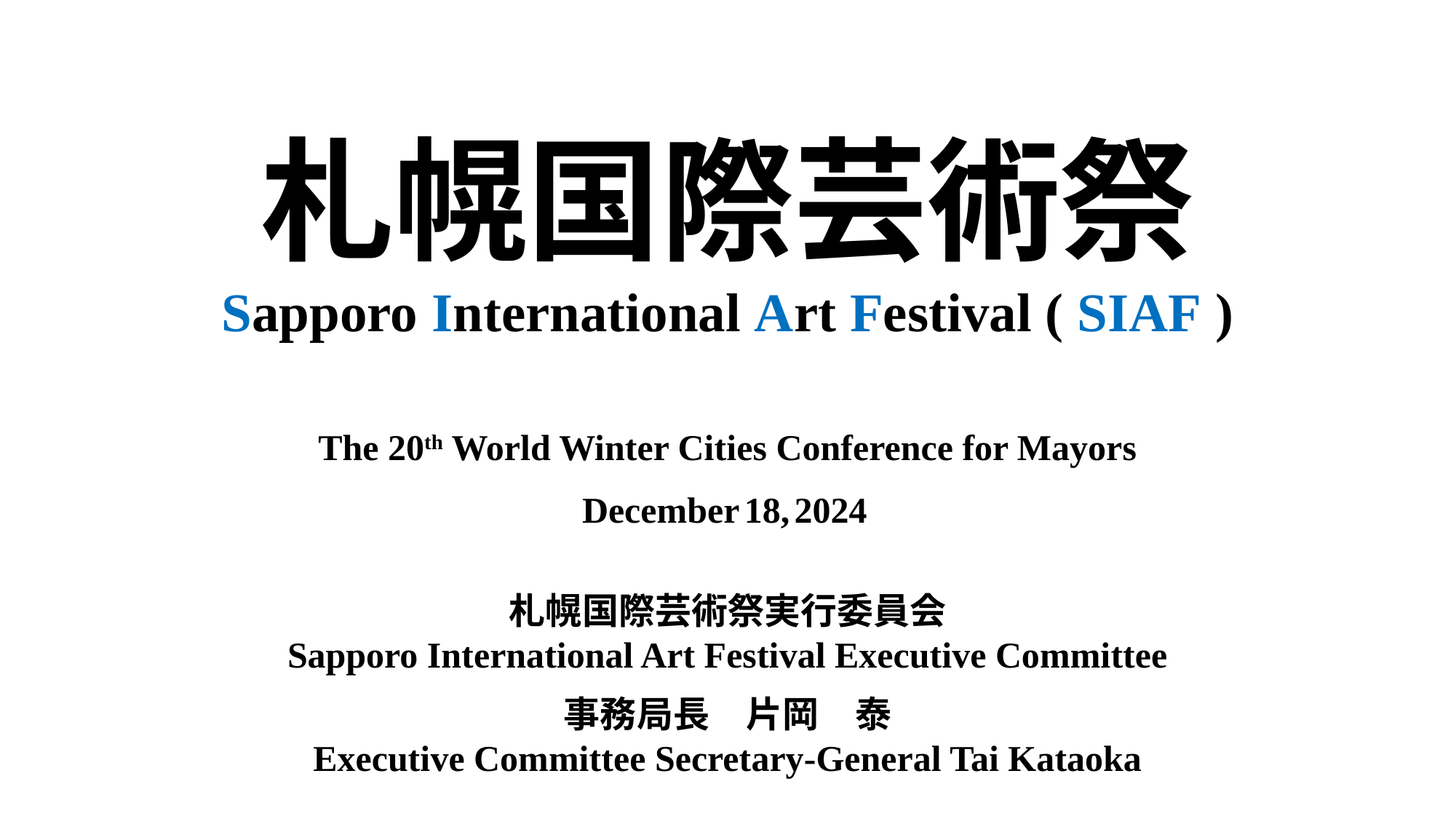

札幌国際芸術祭
Sapporo International Art Festival ( SIAF )
The 20th World Winter Cities Conference for Mayors
December 18, 2024
札幌国際芸術祭実行委員会
Sapporo International Art Festival Executive Committee
事務局長　片岡　泰
Executive Committee Secretary-General Tai Kataoka